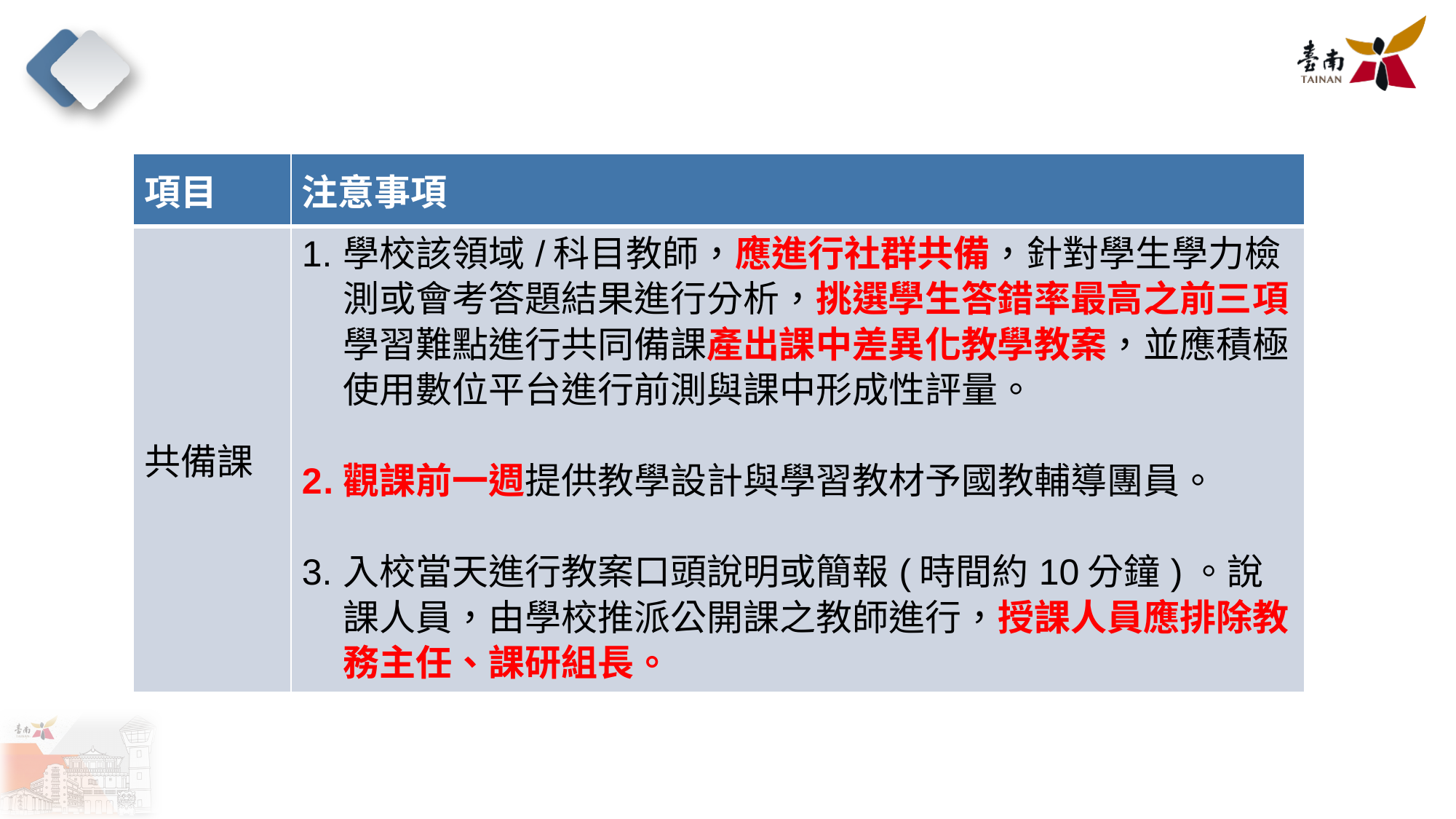

| 項目 | 注意事項 |
| --- | --- |
| 共備課 | 學校該領域/科目教師，應進行社群共備，針對學生學力檢測或會考答題結果進行分析，挑選學生答錯率最高之前三項學習難點進行共同備課產出課中差異化教學教案，並應積極使用數位平台進行前測與課中形成性評量。 觀課前一週提供教學設計與學習教材予國教輔導團員。 入校當天進行教案口頭說明或簡報(時間約10分鐘)。說課人員，由學校推派公開課之教師進行，授課人員應排除教務主任、課研組長。 |